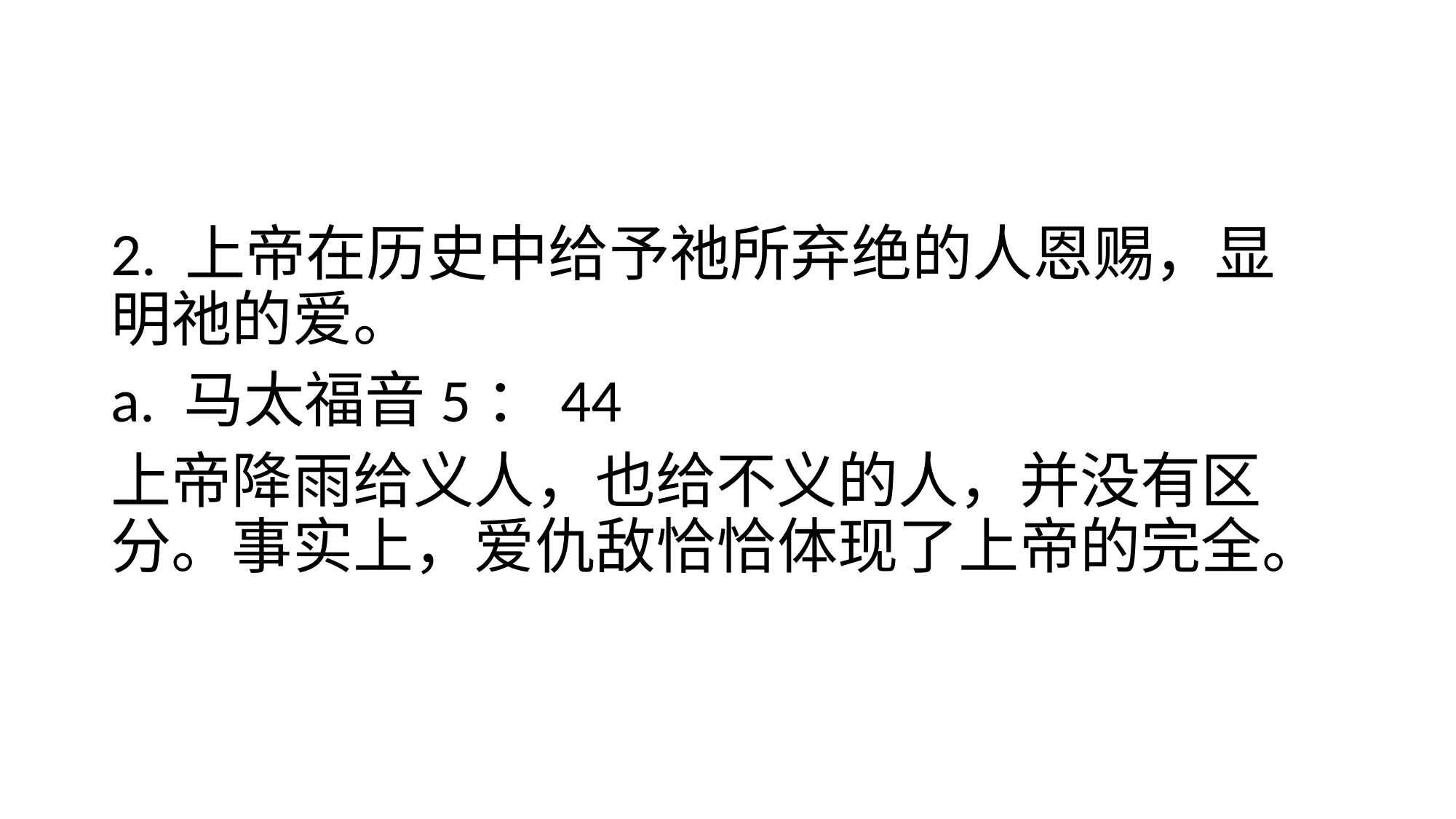

#
2. 上帝在历史中给予祂所弃绝的人恩赐，显明祂的爱。
a. 马太福音5：44
上帝降雨给义人，也给不义的人，并没有区分。事实上，爱仇敌恰恰体现了上帝的完全。